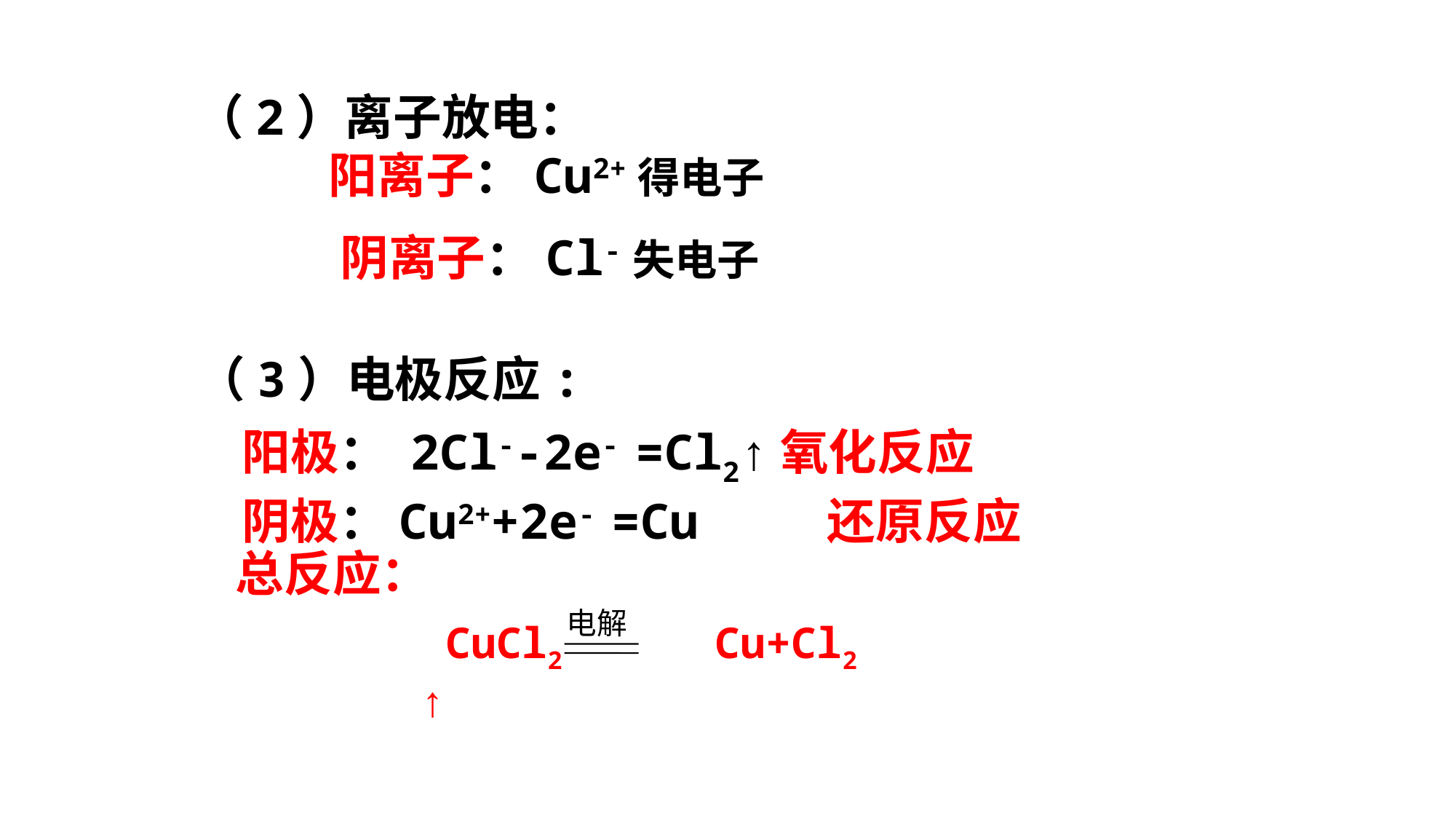

（2）离子放电：
            阳离子：Cu2+得电子
            阴离子：Cl-失电子
（3）电极反应:
   阳极： 2Cl--2e- =Cl2↑氧化反应
   阴极：Cu2++2e- =Cu    还原反应
 总反应：
电解

 CuCl2      Cu+Cl2 ↑